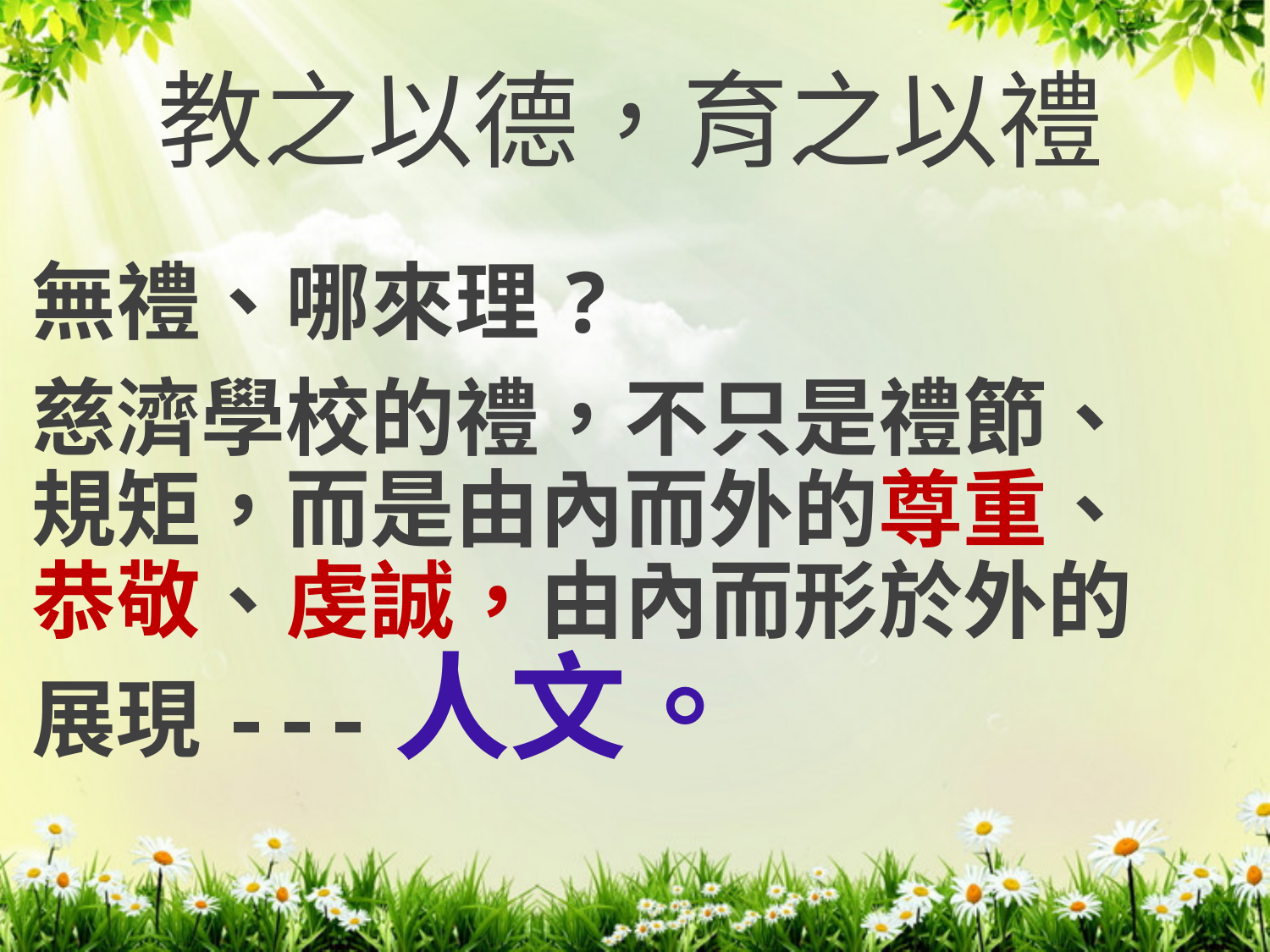

# 教之以德，育之以禮
無禮、哪來理?
慈濟學校的禮，不只是禮節、規矩，而是由內而外的尊重、恭敬、虔誠，由內而形於外的展現---人文。